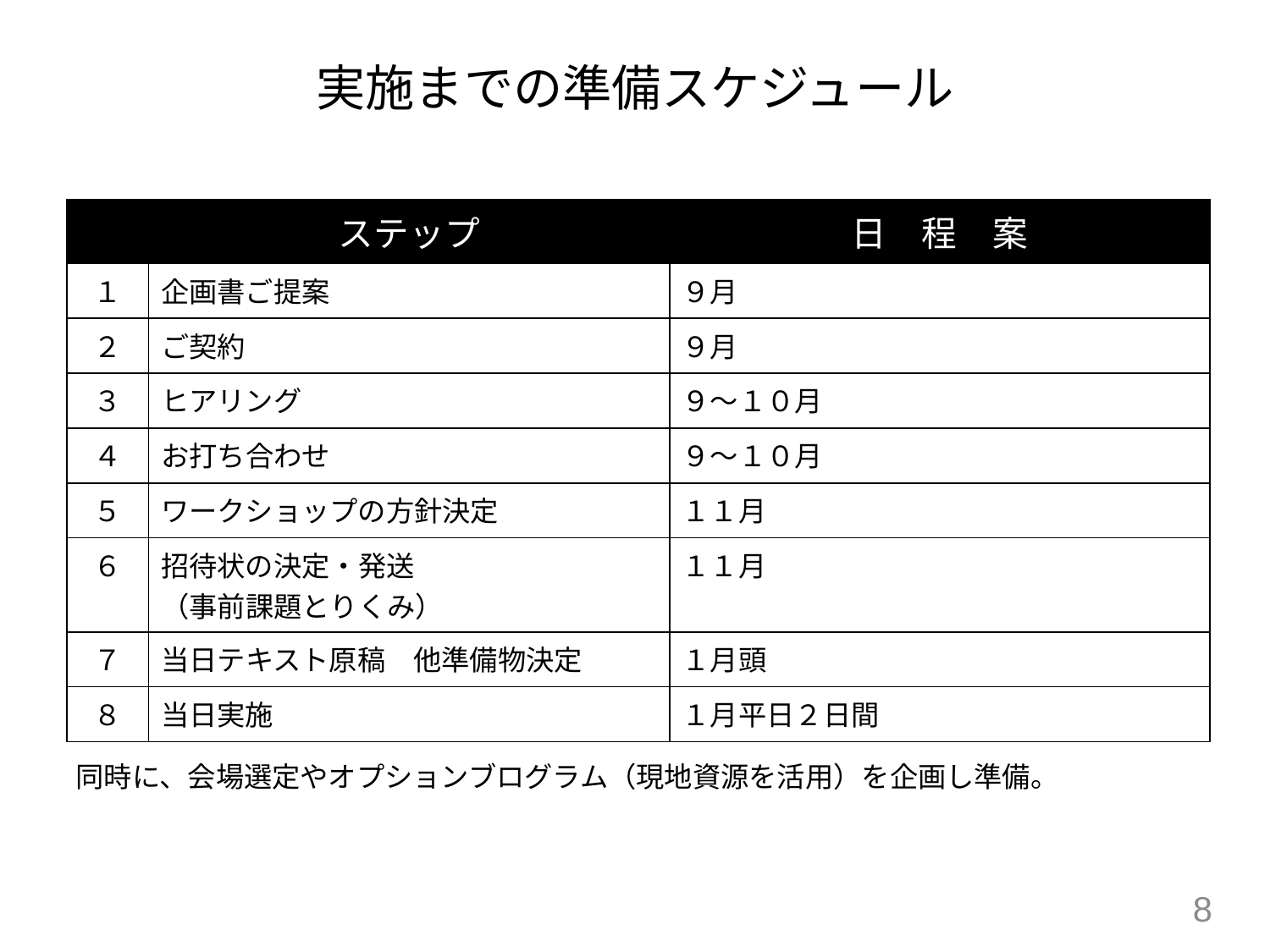

# 実施までの準備スケジュール
|  | ステップ | 日　程　案 |
| --- | --- | --- |
| １ | 企画書ご提案 | ９月 |
| ２ | ご契約 | ９月 |
| ３ | ヒアリング | ９～１０月 |
| ４ | お打ち合わせ | ９～１０月 |
| ５ | ワークショップの方針決定 | １１月 |
| ６ | 招待状の決定・発送 （事前課題とりくみ） | １１月 |
| ７ | 当日テキスト原稿　他準備物決定 | １月頭 |
| ８ | 当日実施 | １月平日２日間 |
同時に、会場選定やオプションブログラム（現地資源を活用）を企画し準備。
8